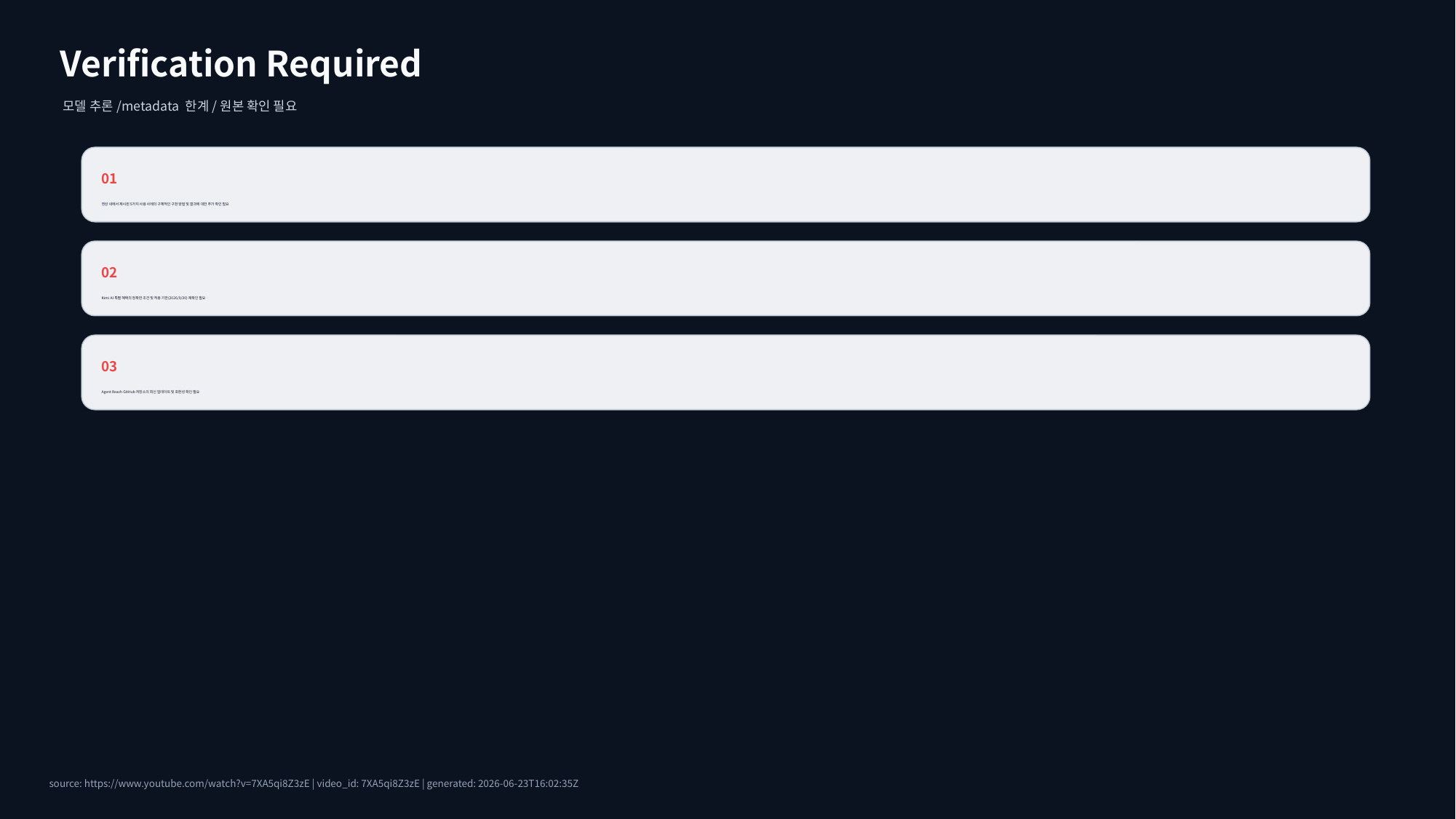

Verification Required
모델 추론/metadata 한계/원본 확인 필요

01
영상 내에서 제시된 5가지 사용 사례의 구체적인 구현 방법 및 결과에 대한 추가 확인 필요

02
Kimi AI 특별 혜택의 정확한 조건 및 적용 기한(2026/9/30) 재확인 필요

03
Agent Reach GitHub 저장소의 최신 업데이트 및 호환성 확인 필요
source: https://www.youtube.com/watch?v=7XA5qi8Z3zE | video_id: 7XA5qi8Z3zE | generated: 2026-06-23T16:02:35Z